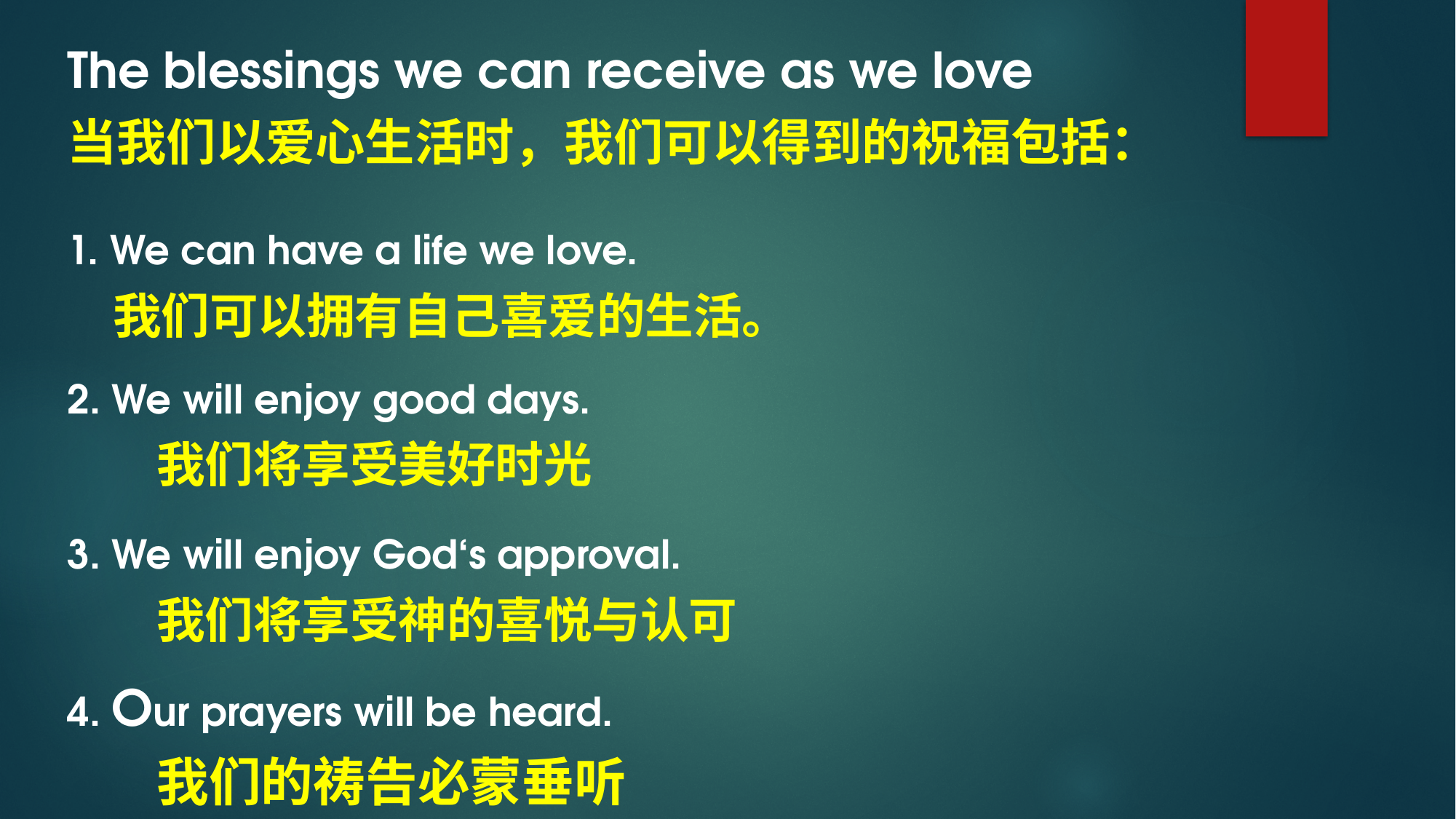

The blessings we can receive as we love
当我们以爱心生活时，我们可以得到的祝福包括：

1. We can have a life we love.
     我们可以拥有自己喜爱的生活。

2. We will enjoy good days.
	我们将享受美好时光

3. We will enjoy God‘s approval.
	我们将享受神的喜悦与认可

4. Our prayers will be heard.
	我们的祷告必蒙垂听